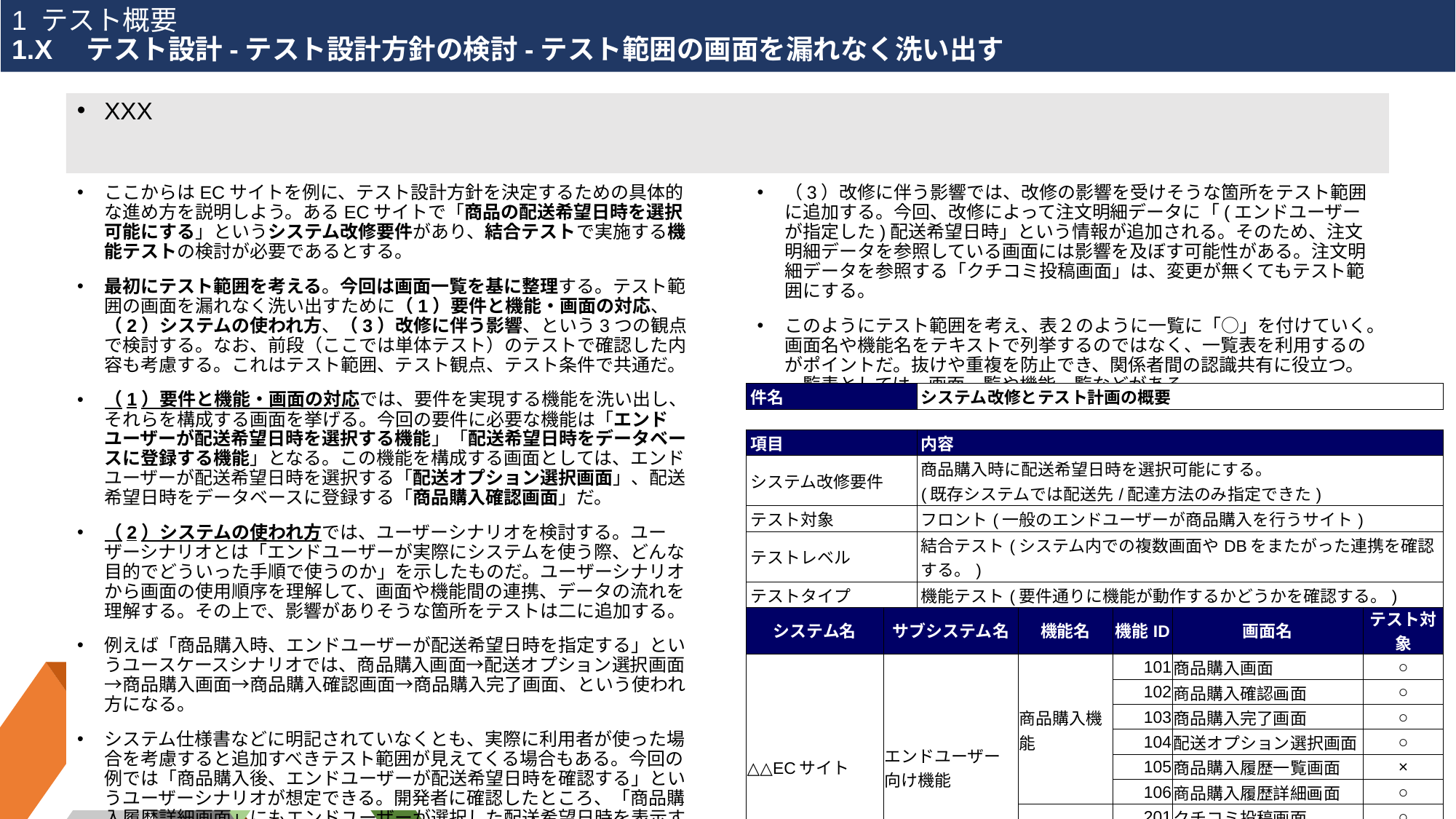

# 1 テスト概要 1.X　テスト設計-テスト設計方針の検討-テスト範囲の画面を漏れなく洗い出す
XXX
ここからはECサイトを例に、テスト設計方針を決定するための具体的な進め方を説明しよう。あるECサイトで「商品の配送希望日時を選択可能にする」というシステム改修要件があり、結合テストで実施する機能テストの検討が必要であるとする。
最初にテスト範囲を考える。今回は画面一覧を基に整理する。テスト範囲の画面を漏れなく洗い出すために（1）要件と機能・画面の対応、（2）システムの使われ方、（3）改修に伴う影響、という3つの観点で検討する。なお、前段（ここでは単体テスト）のテストで確認した内容も考慮する。これはテスト範囲、テスト観点、テスト条件で共通だ。
（1）要件と機能・画面の対応では、要件を実現する機能を洗い出し、それらを構成する画面を挙げる。今回の要件に必要な機能は「エンドユーザーが配送希望日時を選択する機能」「配送希望日時をデータベースに登録する機能」となる。この機能を構成する画面としては、エンドユーザーが配送希望日時を選択する「配送オプション選択画面」、配送希望日時をデータベースに登録する「商品購入確認画面」だ。
（2）システムの使われ方では、ユーザーシナリオを検討する。ユーザーシナリオとは「エンドユーザーが実際にシステムを使う際、どんな目的でどういった手順で使うのか」を示したものだ。ユーザーシナリオから画面の使用順序を理解して、画面や機能間の連携、データの流れを理解する。その上で、影響がありそうな箇所をテストは二に追加する。
例えば「商品購入時、エンドユーザーが配送希望日時を指定する」というユースケースシナリオでは、商品購入画面→配送オプション選択画面→商品購入画面→商品購入確認画面→商品購入完了画面、という使われ方になる。
システム仕様書などに明記されていなくとも、実際に利用者が使った場合を考慮すると追加すべきテスト範囲が見えてくる場合もある。今回の例では「商品購入後、エンドユーザーが配送希望日時を確認する」というユーザーシナリオが想定できる。開発者に確認したところ、「商品購入履歴詳細画面」にもエンドユーザーが選択した配送希望日時を表示すると分かった。そこで「商品購入履歴詳細画面」もテスト対象に追加した。
（3）改修に伴う影響では、改修の影響を受けそうな箇所をテスト範囲に追加する。今回、改修によって注文明細データに「(エンドユーザーが指定した)配送希望日時」という情報が追加される。そのため、注文明細データを参照している画面には影響を及ぼす可能性がある。注文明細データを参照する「クチコミ投稿画面」は、変更が無くてもテスト範囲にする。
このようにテスト範囲を考え、表２のように一覧に「○」を付けていく。画面名や機能名をテキストで列挙するのではなく、一覧表を利用するのがポイントだ。抜けや重複を防止でき、関係者間の認識共有に役立つ。一覧表としては、画面一覧や機能一覧などがある。
| 件名 | システム改修とテスト計画の概要 |
| --- | --- |
|  |  |
| 項目 | 内容 |
| システム改修要件 | 商品購入時に配送希望日時を選択可能にする。 (既存システムでは配送先/配達方法のみ指定できた) |
| テスト対象 | フロント(一般のエンドユーザーが商品購入を行うサイト) |
| テストレベル | 結合テスト(システム内での複数画面やDBをまたがった連携を確認する。) |
| テストタイプ | 機能テスト(要件通りに機能が動作するかどうかを確認する。) |
| 件名 | 画面一覧を用いたテスト範囲の表現 |  |  |  |  |
| --- | --- | --- | --- | --- | --- |
|  |  |  |  |  |  |
| システム名 | サブシステム名 | 機能名 | 機能ID | 画面名 | テスト対象 |
| △△ECサイト | エンドユーザー向け機能 | 商品購入機能 | 101 | 商品購入画面 | ○ |
|  |  |  | 102 | 商品購入確認画面 | ○ |
|  |  |  | 103 | 商品購入完了画面 | ○ |
|  |  |  | 104 | 配送オプション選択画面 | ○ |
|  |  |  | 105 | 商品購入履歴一覧画面 | × |
|  |  |  | 106 | 商品購入履歴詳細画面 | ○ |
|  |  | クチコミ機能 | 201 | クチコミ投稿画面 | ○ |
|  |  |  | 202 | クチコミ投稿完了画面 | × |
|  |  |  | 203 | クチコミ一覧画面 | × |